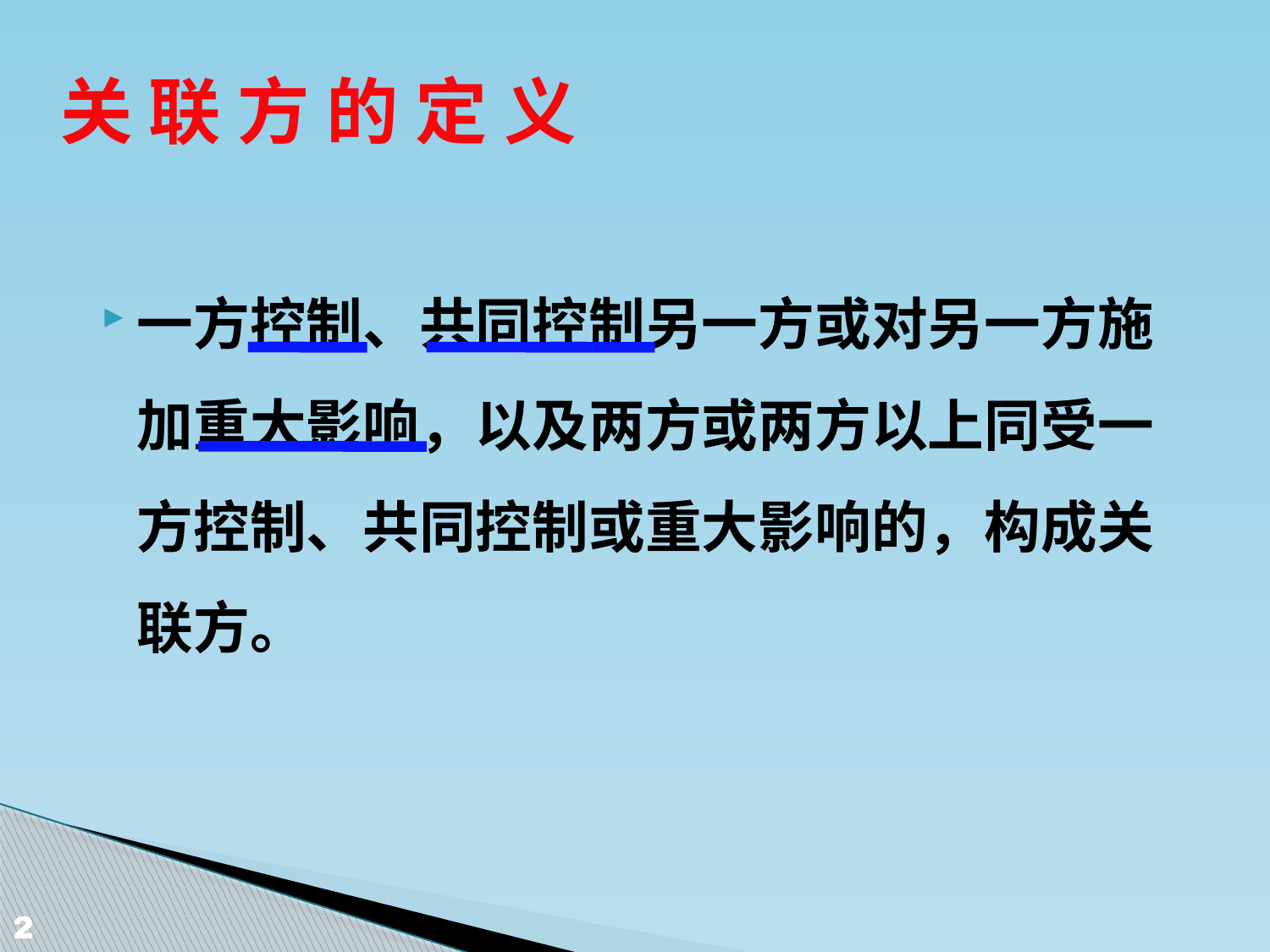

关 联 方 的 定 义
一方控制、共同控制另一方或对另一方施加重大影响，以及两方或两方以上同受一方控制、共同控制或重大影响的，构成关联方。
2